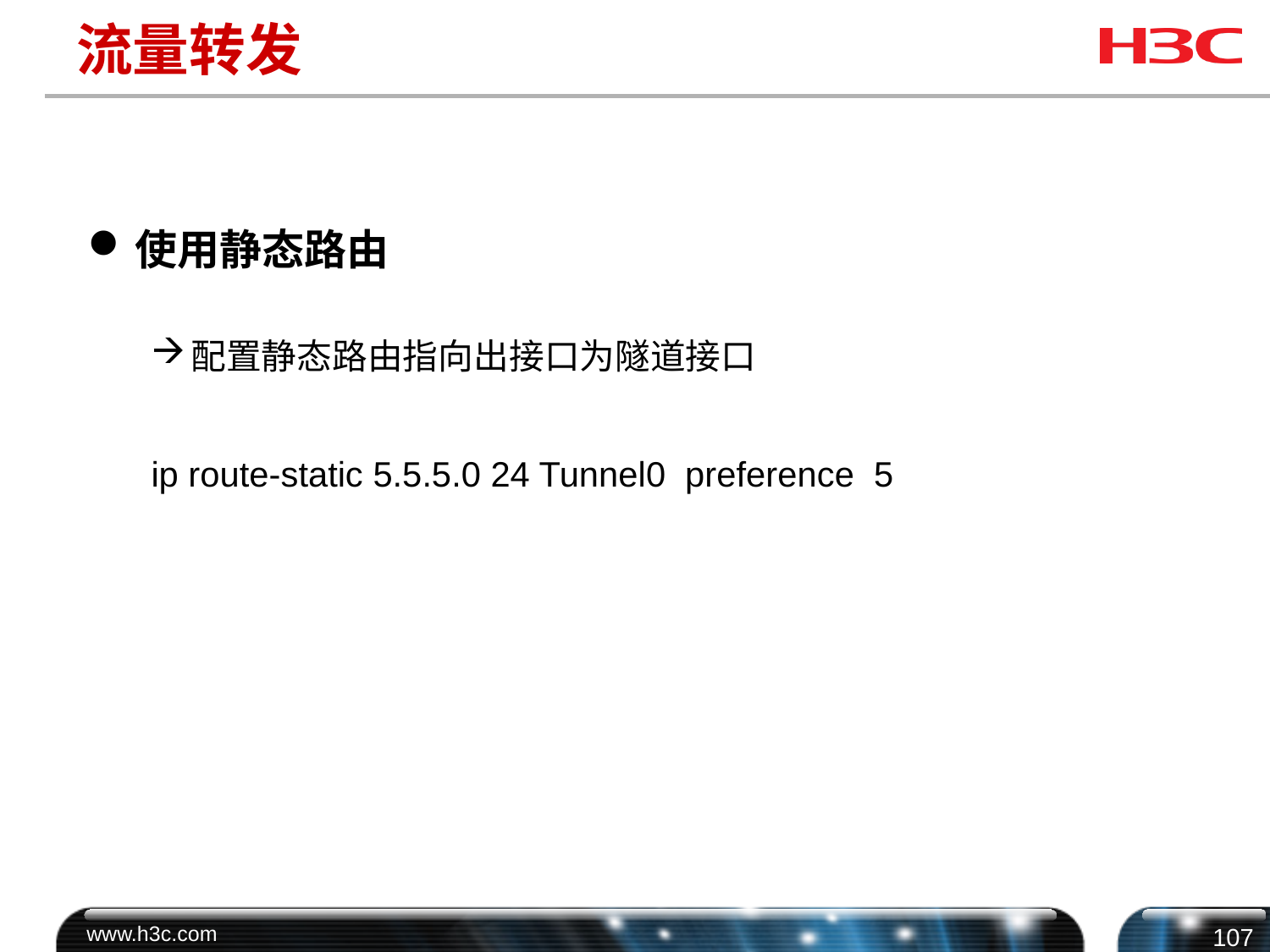

# 流量转发
使用静态路由

配置静态路由指向出接口为隧道接口

ip route-static 5.5.5.0 24 Tunnel0  preference  5